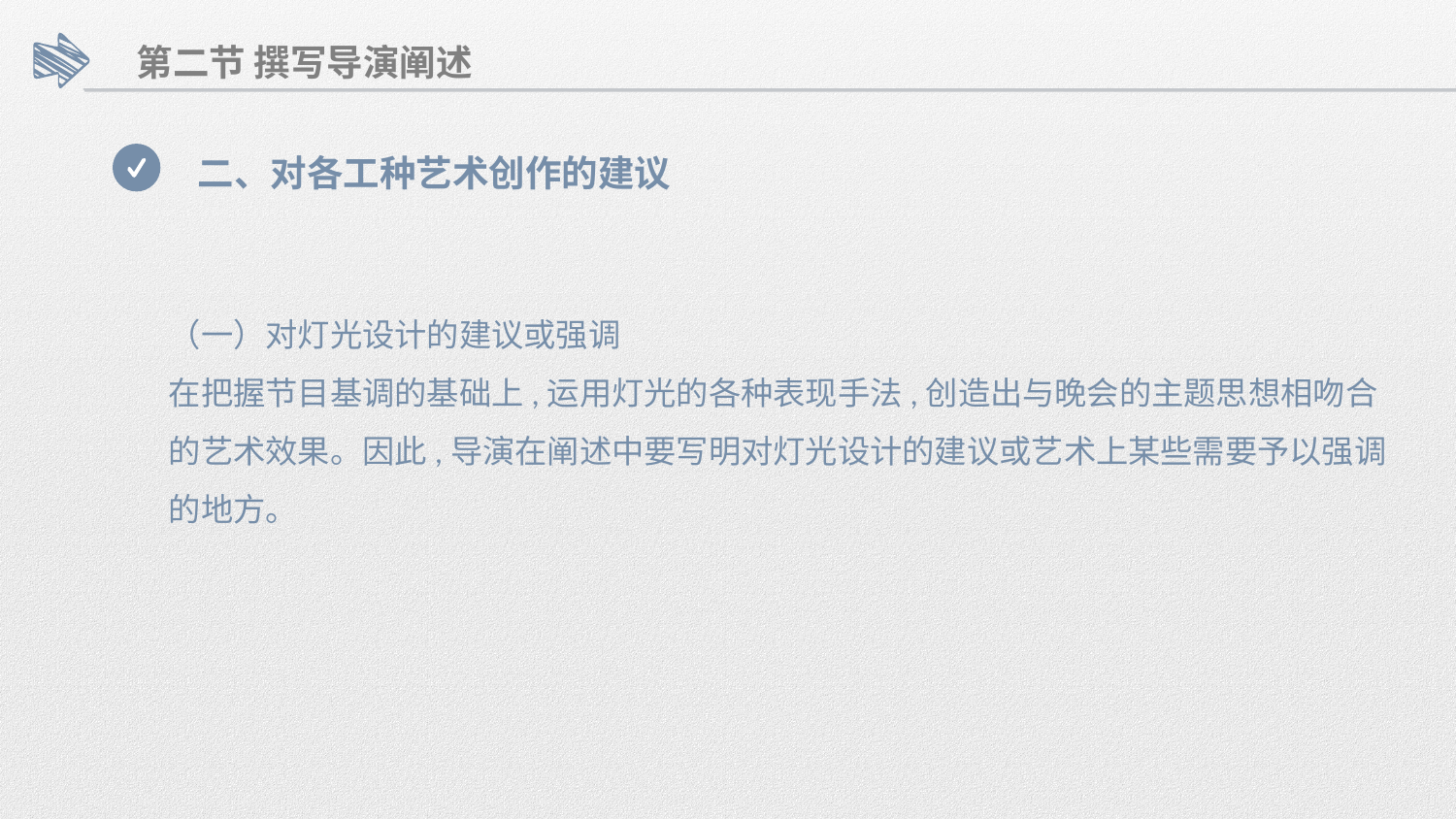

第二节 撰写导演阐述
二、对各工种艺术创作的建议

（一）对灯光设计的建议或强调
在把握节目基调的基础上,运用灯光的各种表现手法,创造出与晚会的主题思想相吻合
的艺术效果。因此,导演在阐述中要写明对灯光设计的建议或艺术上某些需要予以强调
的地方。